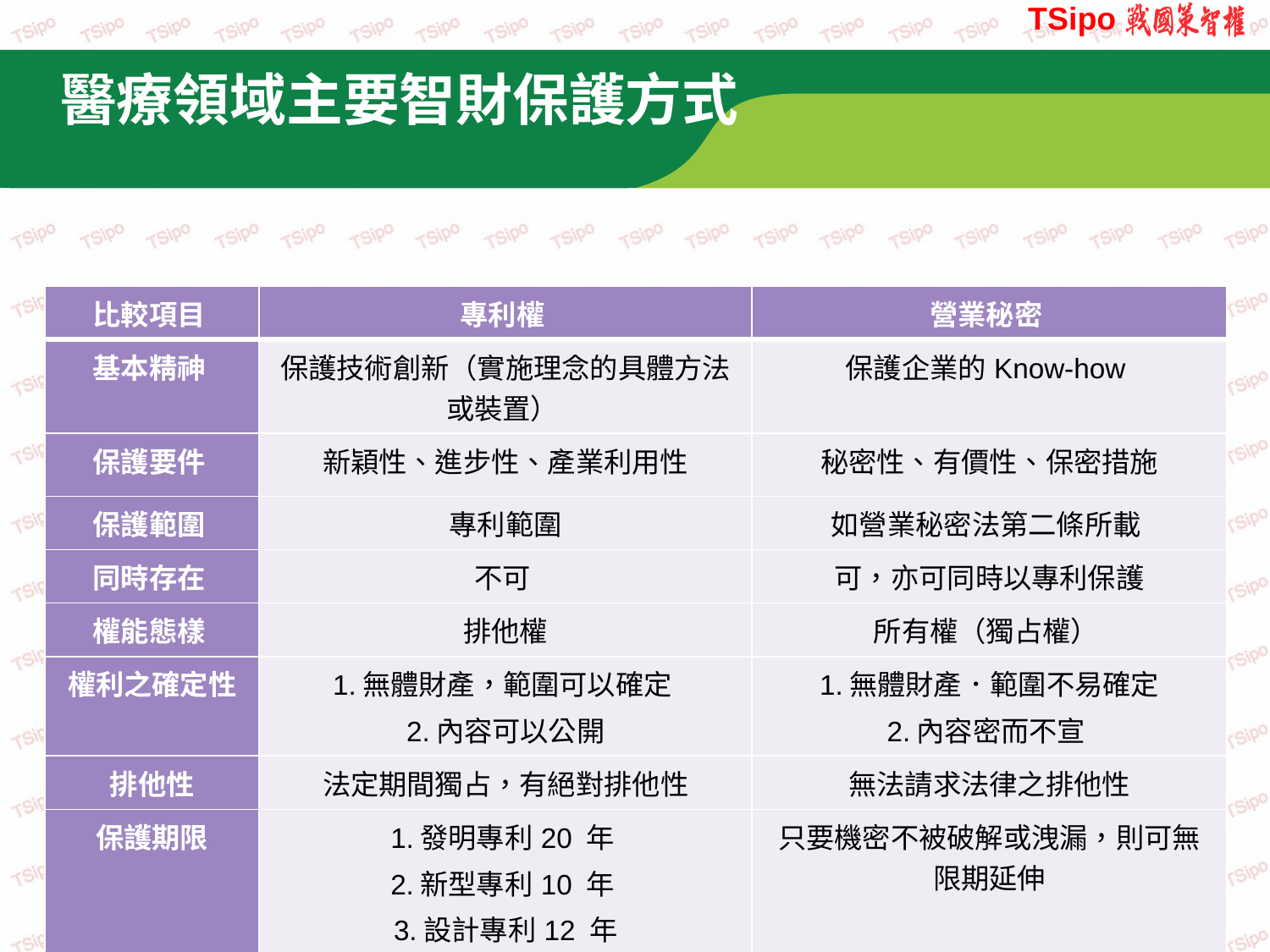

醫療領域主要智財保護方式
| 比較項目 | 專利權 | 營業秘密 |
| --- | --- | --- |
| 基本精神 | 保護技術創新（實施理念的具體方法或裝置） | 保護企業的Know-how |
| 保護要件 | 新穎性、進步性、產業利用性 | 秘密性、有價性、保密措施 |
| 保護範圍 | 專利範圍 | 如營業秘密法第二條所載 |
| 同時存在 | 不可 | 可，亦可同時以專利保護 |
| 權能態樣 | 排他權 | 所有權（獨占權） |
| 權利之確定性 | 1.無體財產，範圍可以確定 2.內容可以公開 | 1.無體財產．範圍不易確定 2.內容密而不宣 |
| 排他性 | 法定期間獨占，有絕對排他性 | 無法請求法律之排他性 |
| 保護期限 | 1.發明專利20 年 2.新型專利10 年 3.設計專利12 年 | 只要機密不被破解或洩漏，則可無限期延伸 |